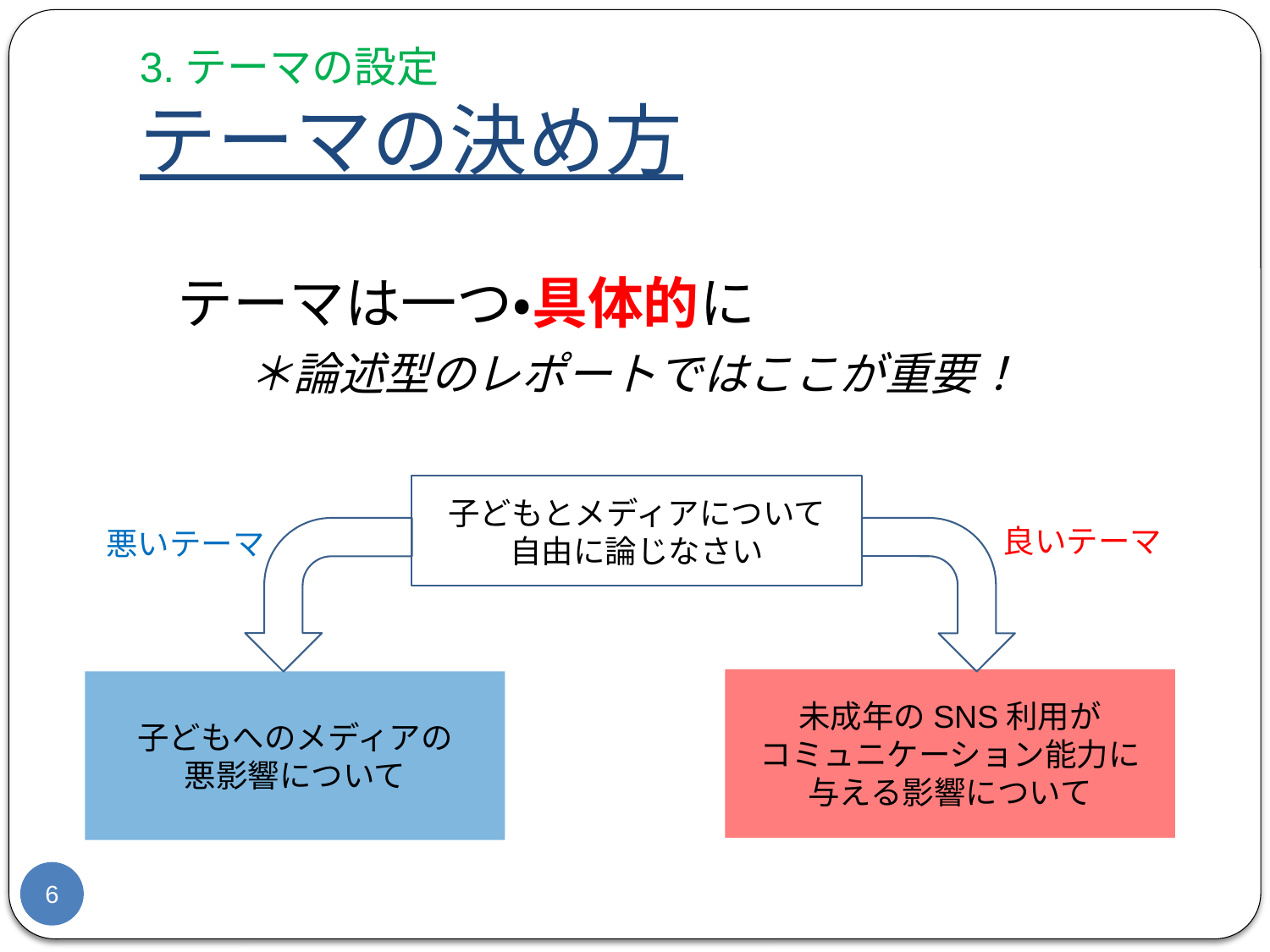

# 3.テーマの設定 テーマの決め方
テーマは一つ・具体的に
＊論述型のレポートではここが重要！

子どもとメディアについて
自由に論じなさい

良いテーマ
悪いテーマ

未成年のSNS利用が
コミュニケーション能力に
与える影響について
子どもへのメディアの
悪影響について
6